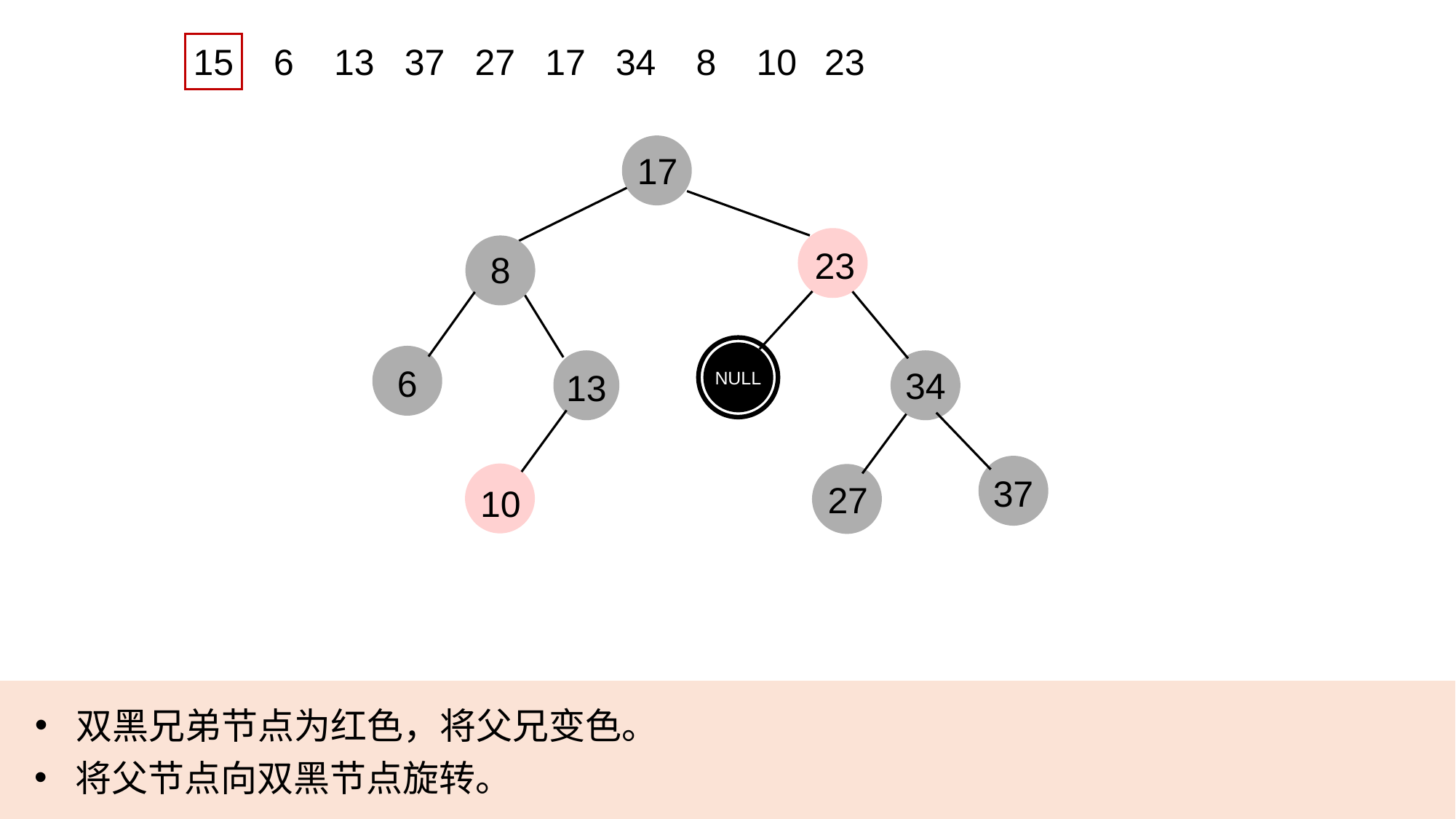

15

6
13
37
27
17
34
8
10
23

17

23
8

6
34
13
NULL

37
27
10

双黑兄弟节点为红色，将父兄变色。
将父节点向双黑节点旋转。